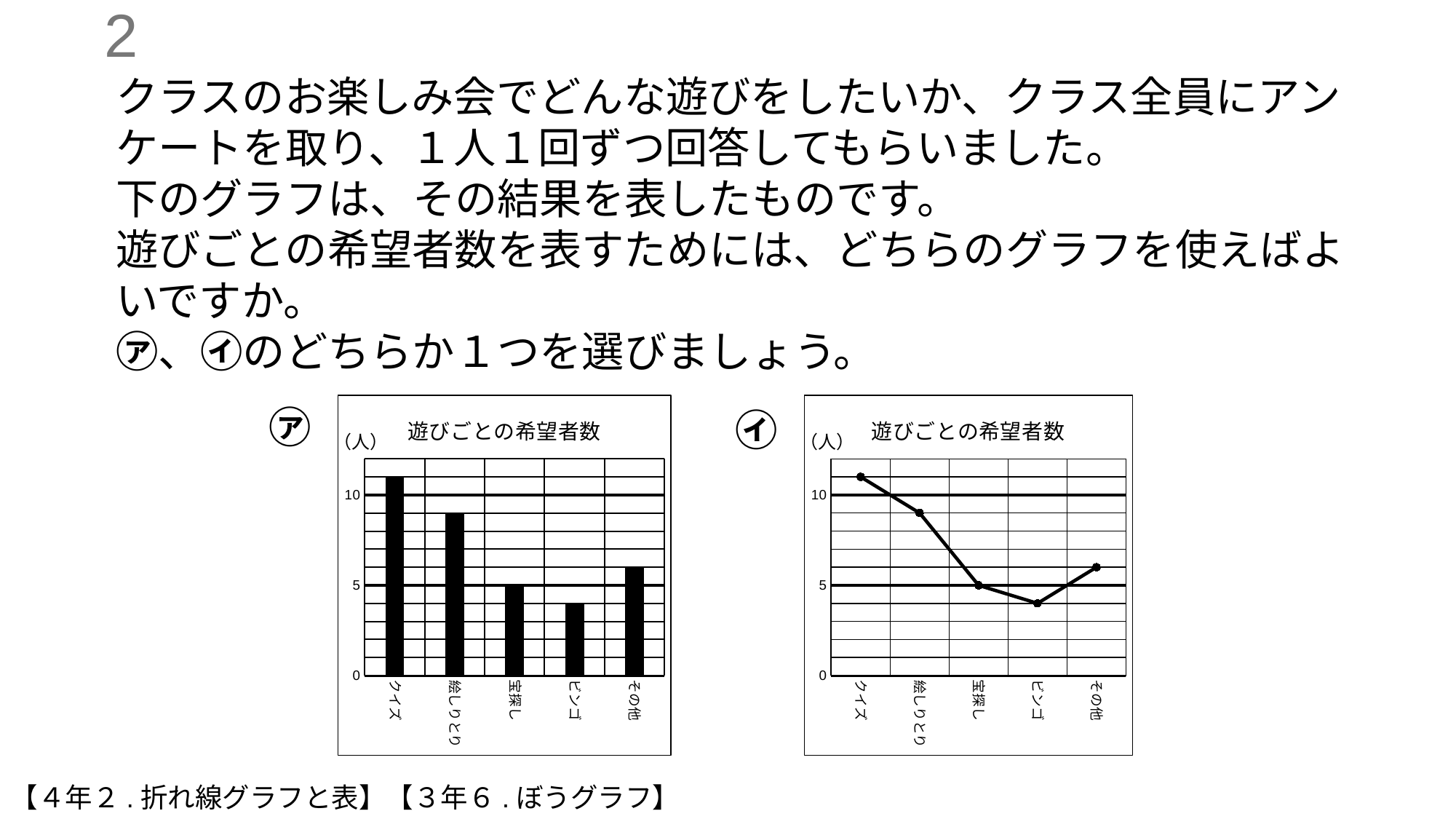

2
クラスのお楽しみ会でどんな遊びをしたいか、クラス全員にアンケートを取り、１人１回ずつ回答してもらいました。
下のグラフは、その結果を表したものです。
遊びごとの希望者数を表すためには、どちらのグラフを使えばよいですか。
㋐、㋑のどちらか１つを選びましょう。

### Chart: 遊びごとの希望者数

| Category | お楽しみ会 |
|---|---|
| クイズ | 11.0 |
| 絵しりとり | 9.0 |
| 宝探し | 5.0 |
| ビンゴ | 4.0 |
| その他 | 6.0 |

### Chart: 遊びごとの希望者数

| Category | お楽しみ会 |
|---|---|
| クイズ | 11.0 |
| 絵しりとり | 9.0 |
| 宝探し | 5.0 |
| ビンゴ | 4.0 |
| その他 | 6.0 |
㋐
㋑
（人）
（人）
【４年２.折れ線グラフと表】【３年６.ぼうグラフ】